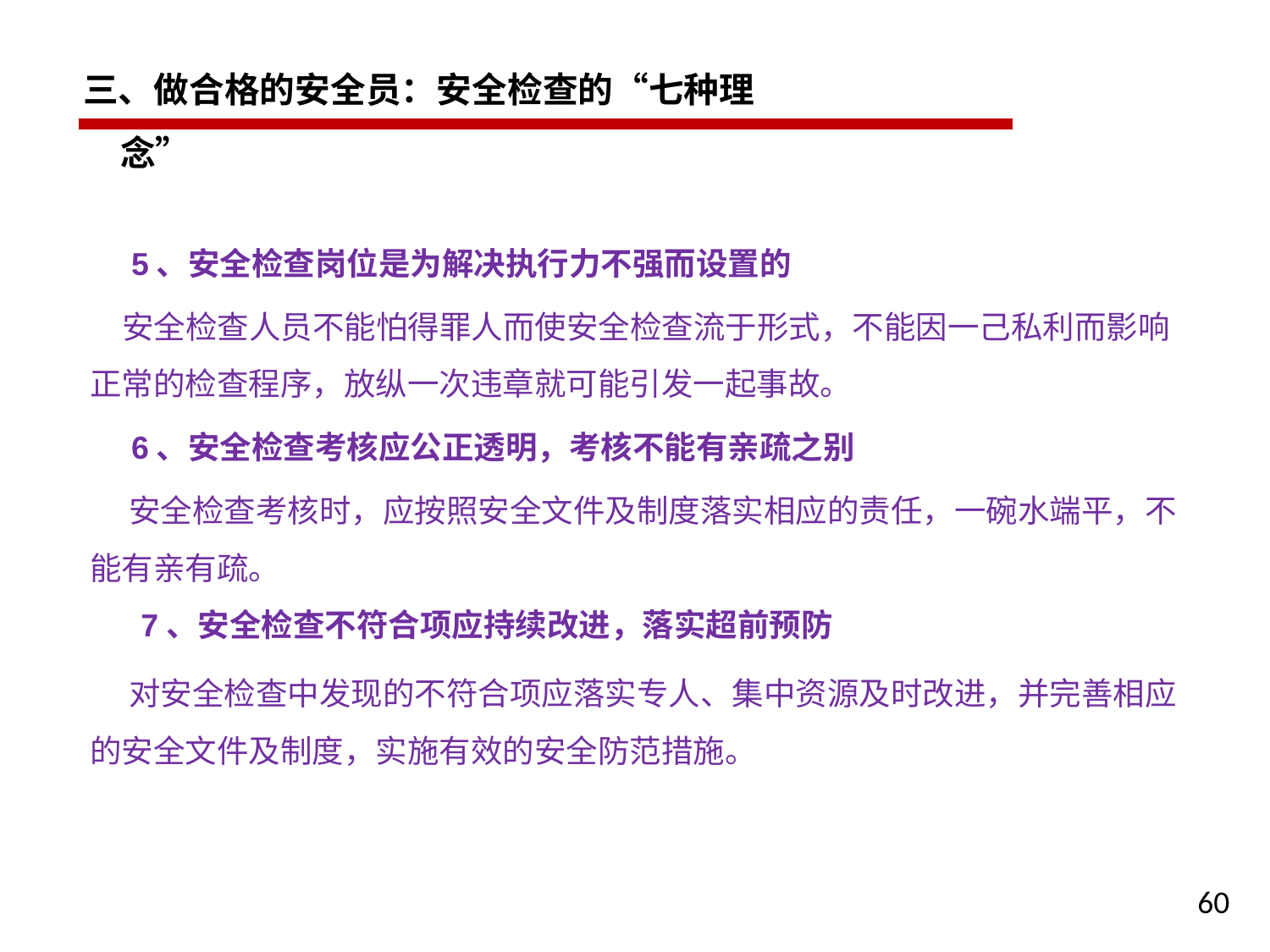

三、做合格的安全员：安全检查的“七种理念”
          5、安全检查岗位是为解决执行力不强而设置的
          安全检查人员不能怕得罪人而使安全检查流于形式，不能因一己私利而影响正常的检查程序，放纵一次违章就可能引发一起事故。
          6、安全检查考核应公正透明，考核不能有亲疏之别
           安全检查考核时，应按照安全文件及制度落实相应的责任，一碗水端平，不能有亲有疏。
      7、安全检查不符合项应持续改进，落实超前预防
           对安全检查中发现的不符合项应落实专人、集中资源及时改进，并完善相应的安全文件及制度，实施有效的安全防范措施。